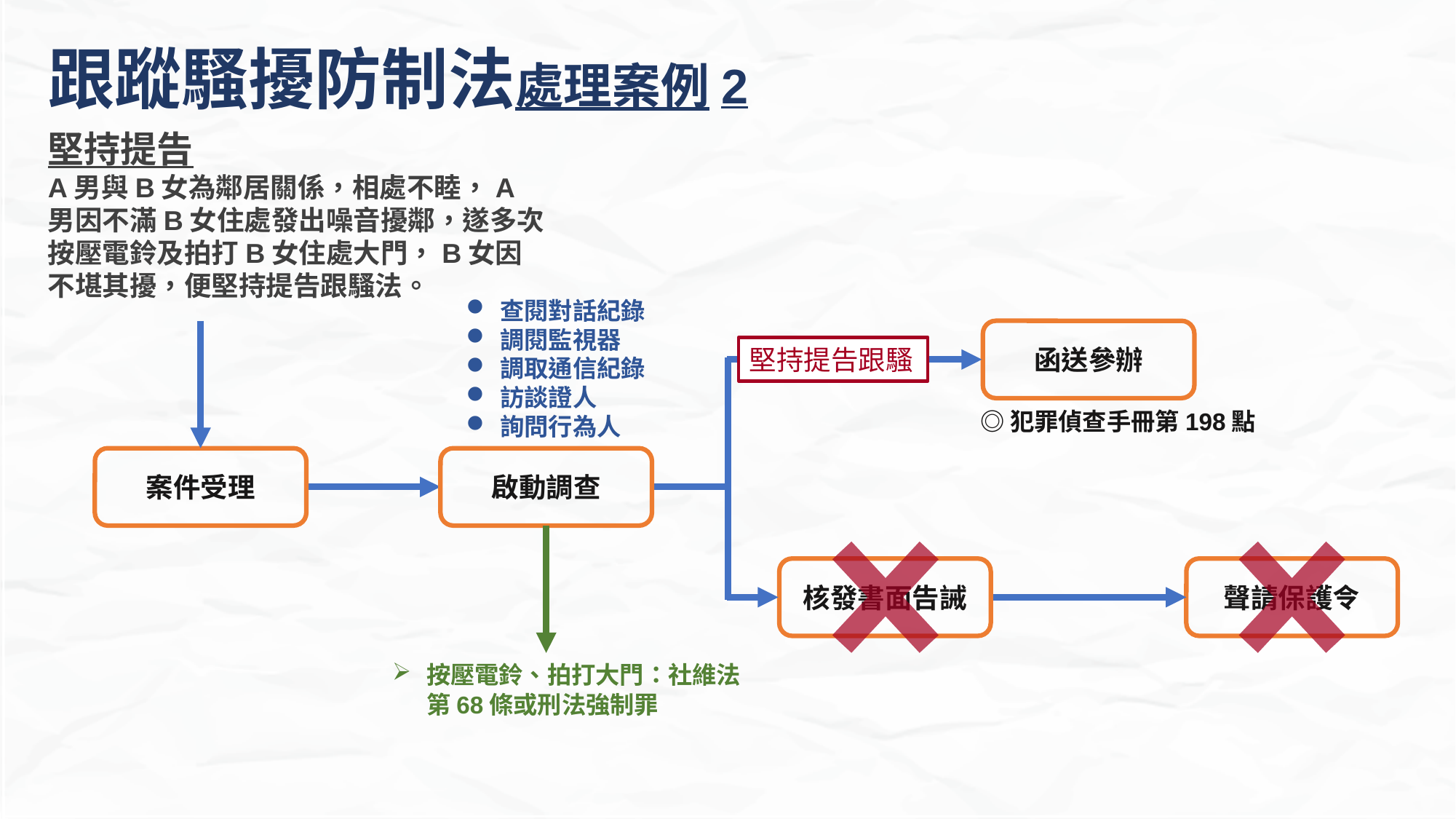

跟蹤騷擾防制法處理案例2
堅持提告
A男與B女為鄰居關係，相處不睦，A男因不滿B女住處發出噪音擾鄰，遂多次按壓電鈴及拍打B女住處大門，B女因不堪其擾，便堅持提告跟騷法。
查閱對話紀錄
調閱監視器
調取通信紀錄
訪談證人
詢問行為人
函送參辦
案件受理
啟動調查
核發書面告誡
聲請保護令

按壓電鈴、拍打大門：社維法第68條或刑法強制罪
堅持提告跟騷
◎犯罪偵查手冊第198點